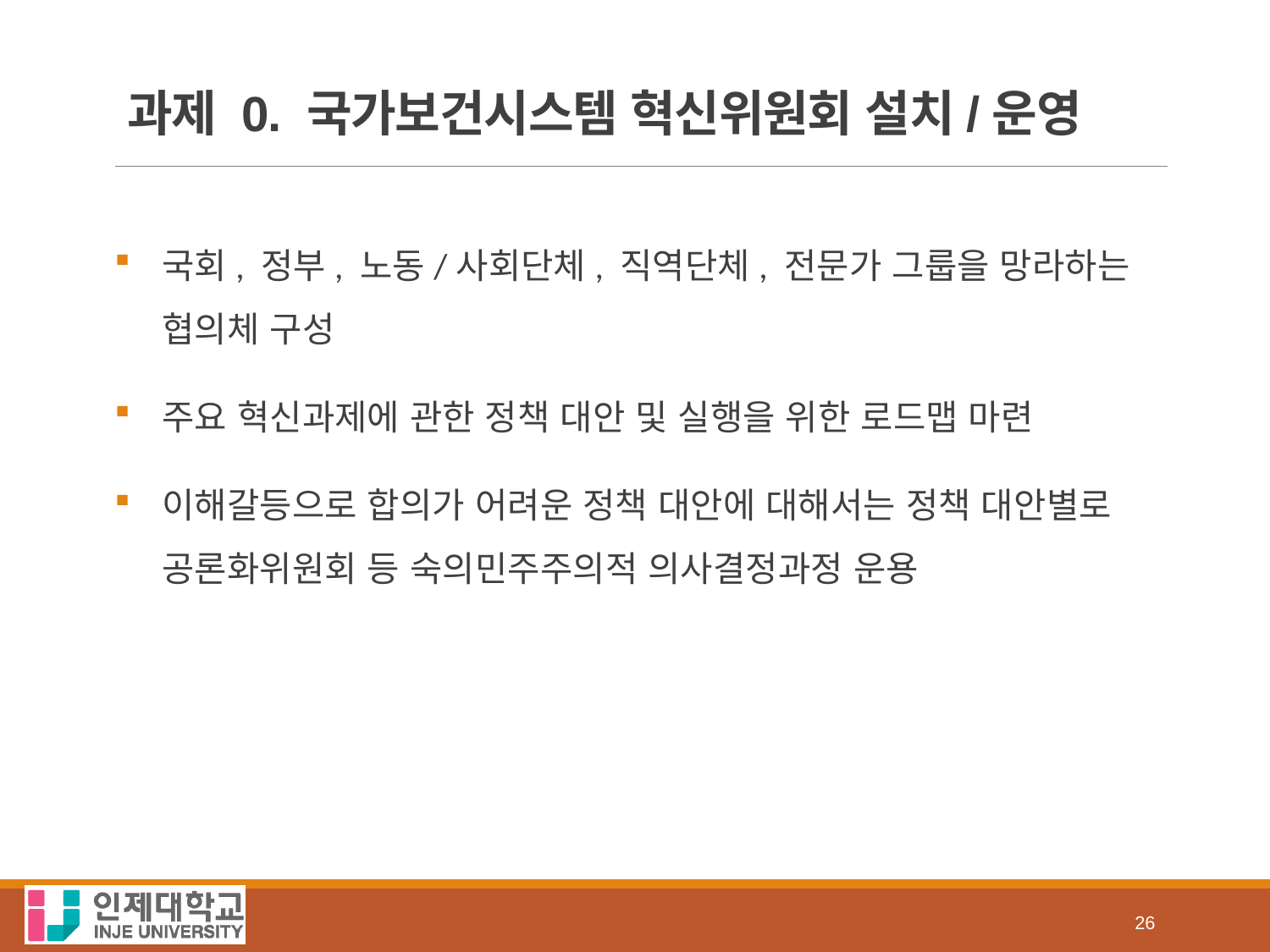

# 과제 0. 국가보건시스템 혁신위원회 설치/운영
국회, 정부, 노동/사회단체, 직역단체, 전문가 그룹을 망라하는 협의체 구성
주요 혁신과제에 관한 정책 대안 및 실행을 위한 로드맵 마련
이해갈등으로 합의가 어려운 정책 대안에 대해서는 정책 대안별로 공론화위원회 등 숙의민주주의적 의사결정과정 운용
26